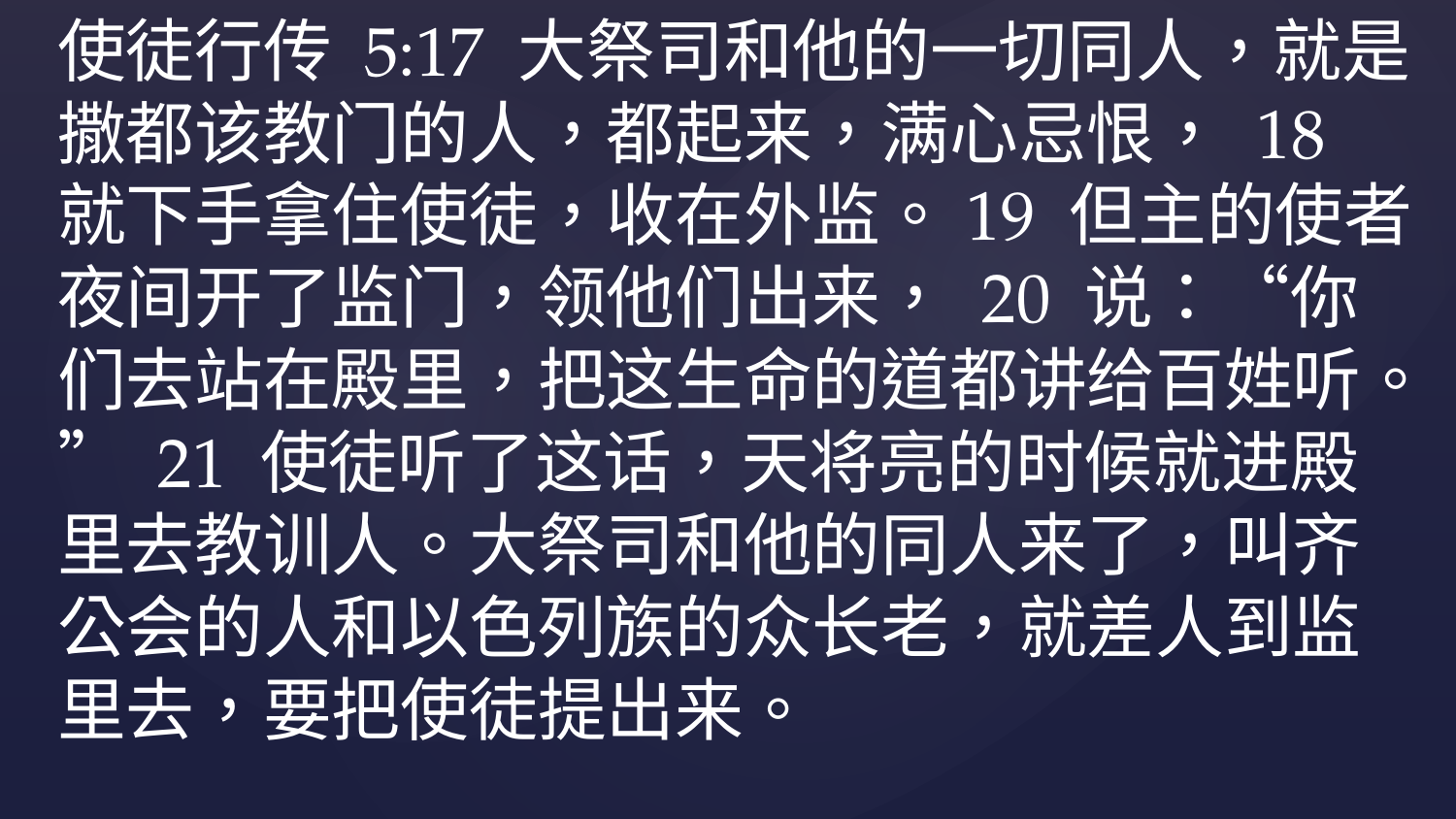

使徒行传 5:17 大祭司和他的一切同人，就是撒都该教门的人，都起来，满心忌恨， 18 就下手拿住使徒，收在外监。19 但主的使者夜间开了监门，领他们出来， 20 说：“你们去站在殿里，把这生命的道都讲给百姓听。” 21 使徒听了这话，天将亮的时候就进殿里去教训人。大祭司和他的同人来了，叫齐公会的人和以色列族的众长老，就差人到监里去，要把使徒提出来。